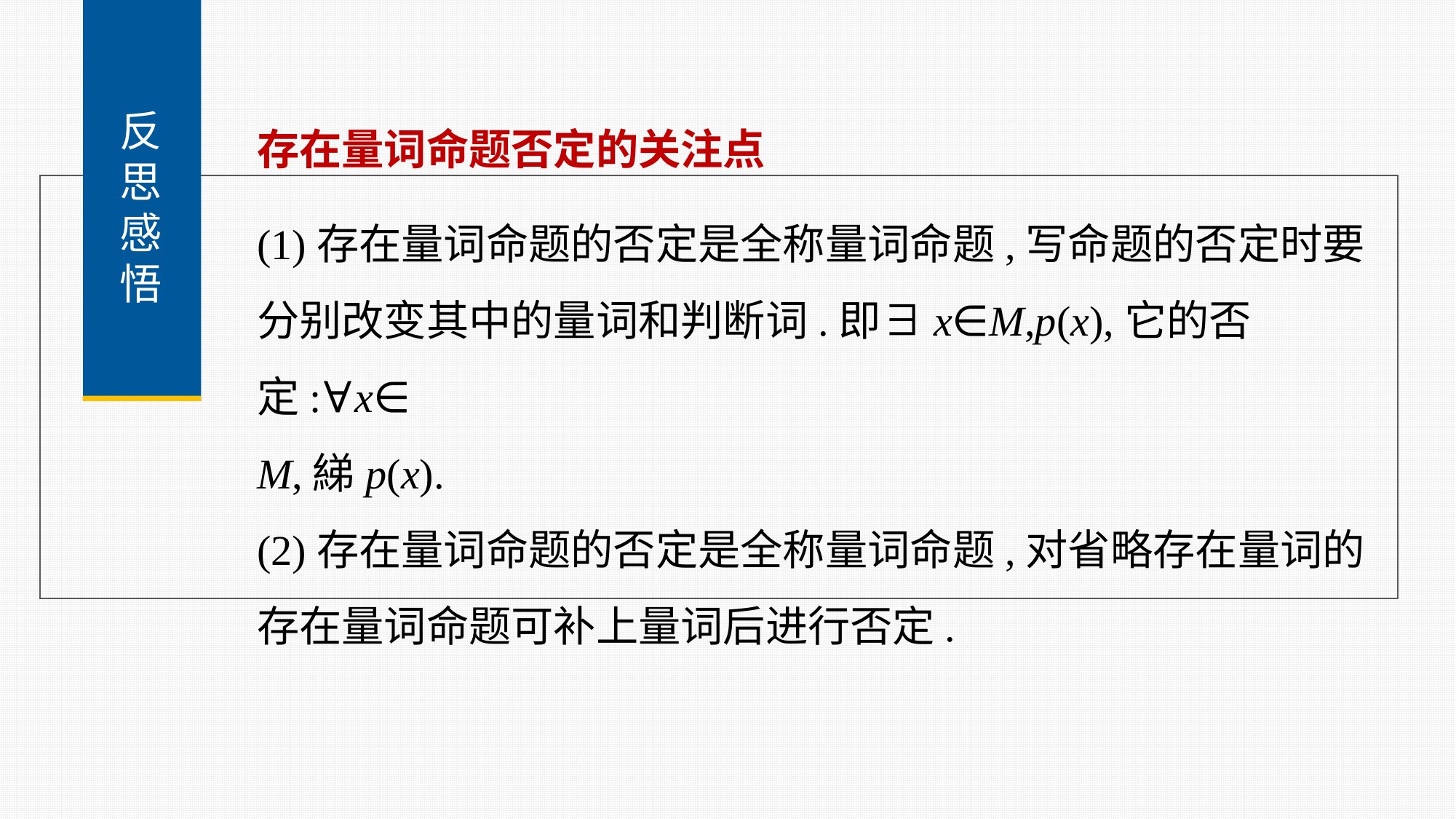

反
思
感
悟

存在量词命题否定的关注点

(1)存在量词命题的否定是全称量词命题,写命题的否定时要
分别改变其中的量词和判断词.即∃x∈M,p(x),它的否定:∀x∈
M,綈p(x).
(2)存在量词命题的否定是全称量词命题,对省略存在量词的
存在量词命题可补上量词后进行否定.